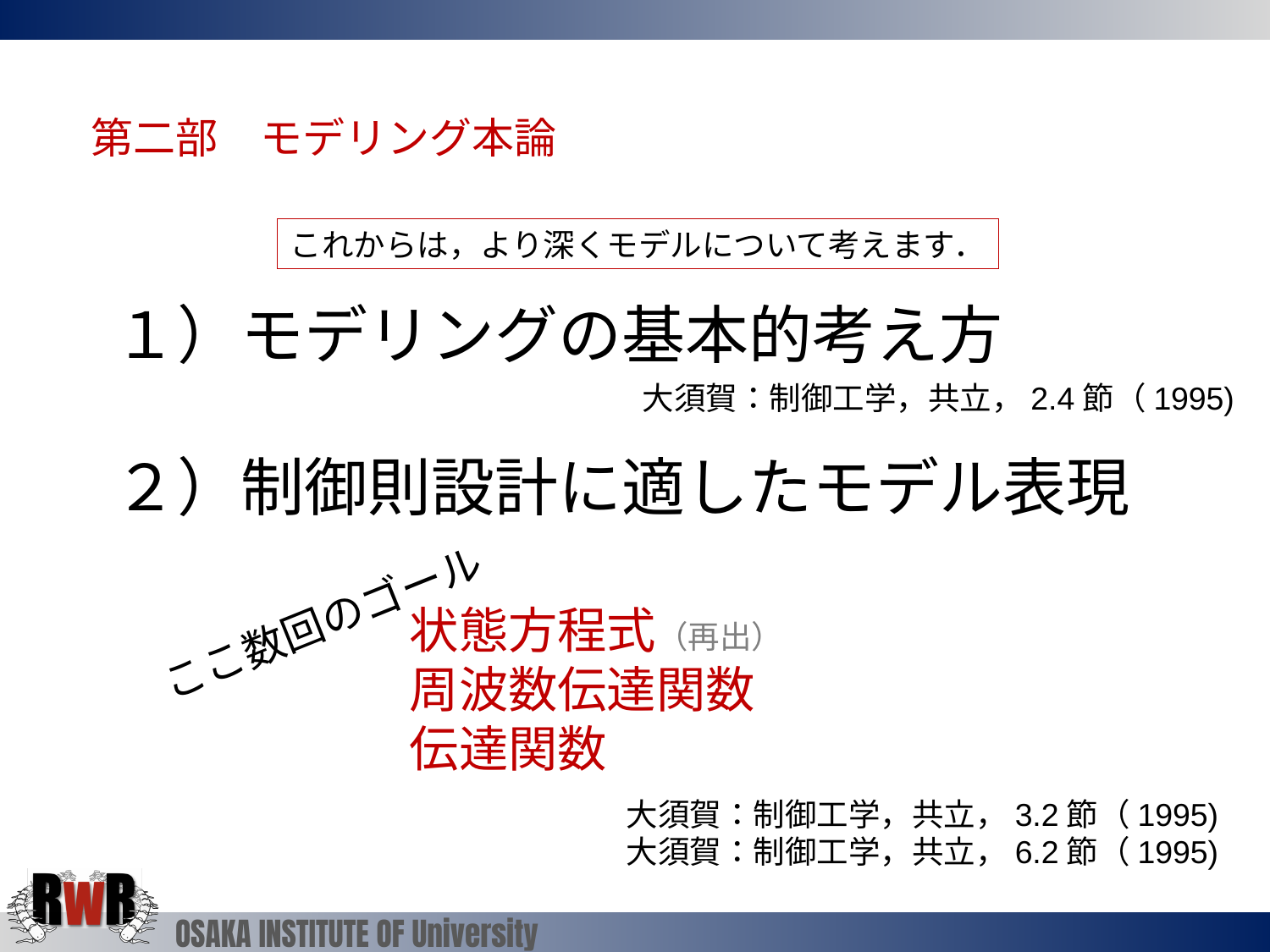

第二部　モデリング本論
これからは，より深くモデルについて考えます．
１）モデリングの基本的考え方

２）制御則設計に適したモデル表現

　　　　　　状態方程式（再出）
　　　　　　周波数伝達関数
　　　　　　伝達関数
大須賀：制御工学，共立，2.4節（1995)
ここ数回のゴール
大須賀：制御工学，共立，3.2節（1995)
大須賀：制御工学，共立，6.2節（1995)